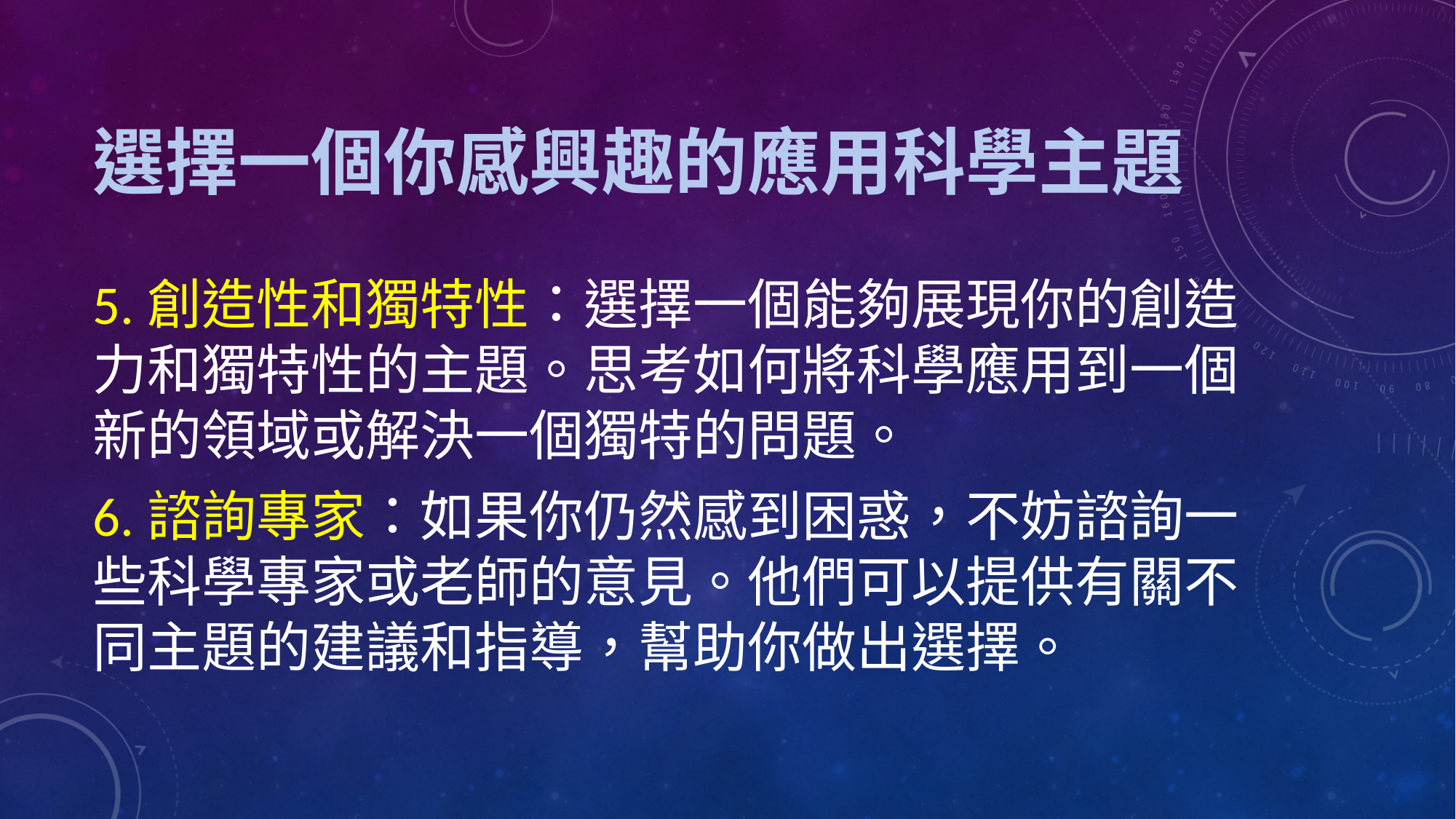

# 選擇一個你感興趣的應用科學主題
5.創造性和獨特性：選擇一個能夠展現你的創造力和獨特性的主題。思考如何將科學應用到一個新的領域或解決一個獨特的問題。
6.諮詢專家：如果你仍然感到困惑，不妨諮詢一些科學專家或老師的意見。他們可以提供有關不同主題的建議和指導，幫助你做出選擇。